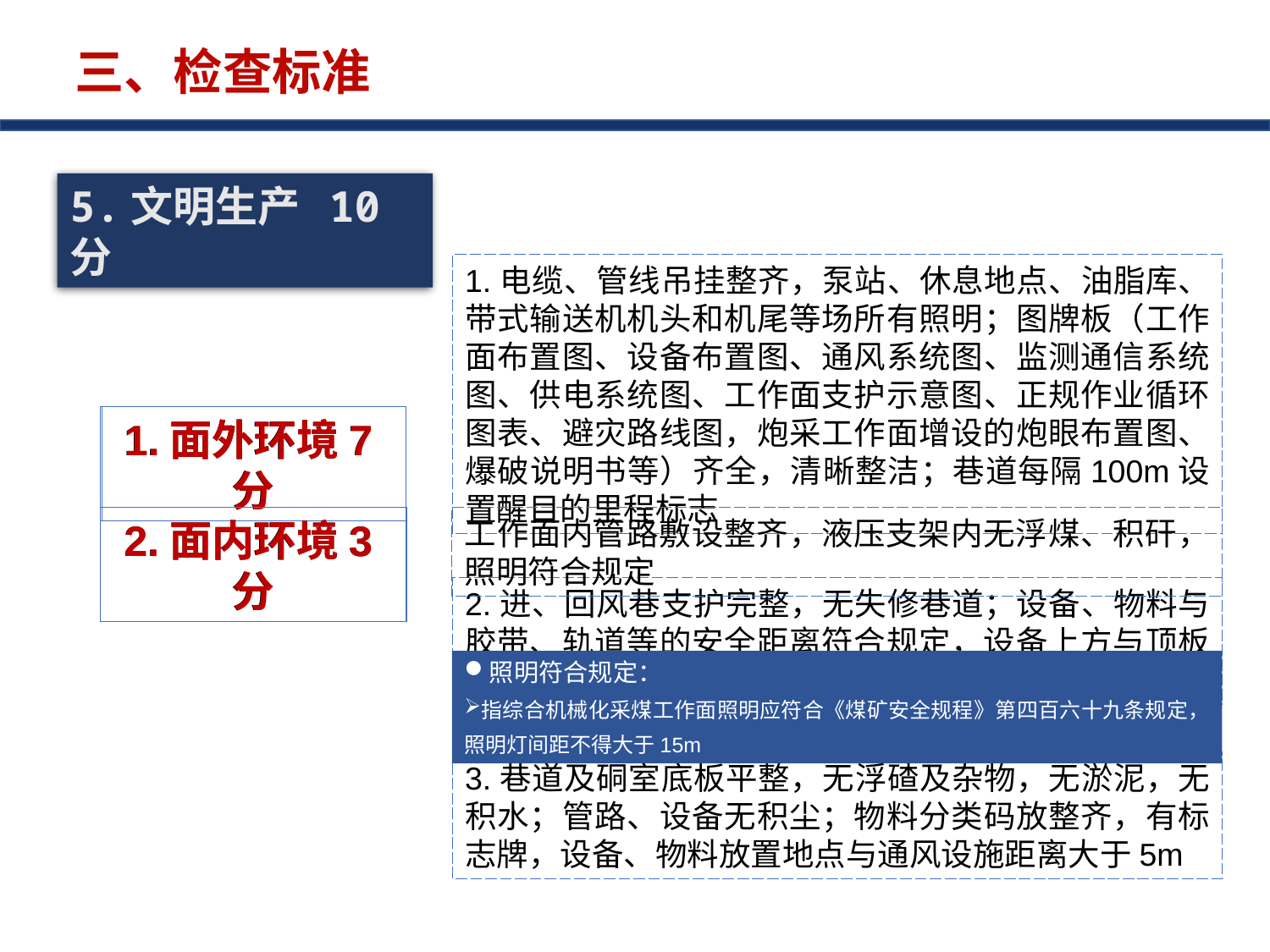

三、检查标准

5.文明生产  10分
1.电缆、管线吊挂整齐，泵站、休息地点、油脂库、带式输送机机头和机尾等场所有照明；图牌板（工作面布置图、设备布置图、通风系统图、监测通信系统图、供电系统图、工作面支护示意图、正规作业循环图表、避灾路线图，炮采工作面增设的炮眼布置图、爆破说明书等）齐全，清晰整洁；巷道每隔100m设置醒目的里程标志
1.面外环境7分
1.面外环境7分
2.面内环境3分
2.面内环境3分
工作面内管路敷设整齐，液压支架内无浮煤、积矸，照明符合规定
2.进、回风巷支护完整，无失修巷道；设备、物料与胶带、轨道等的安全距离符合规定，设备上方与顶板净距离不小于0.3m
照明符合规定：
指综合机械化采煤工作面照明应符合《煤矿安全规程》第四百六十九条规定，照明灯间距不得大于15m
3.巷道及硐室底板平整，无浮碴及杂物，无淤泥，无积水；管路、设备无积尘；物料分类码放整齐，有标志牌，设备、物料放置地点与通风设施距离大于5m